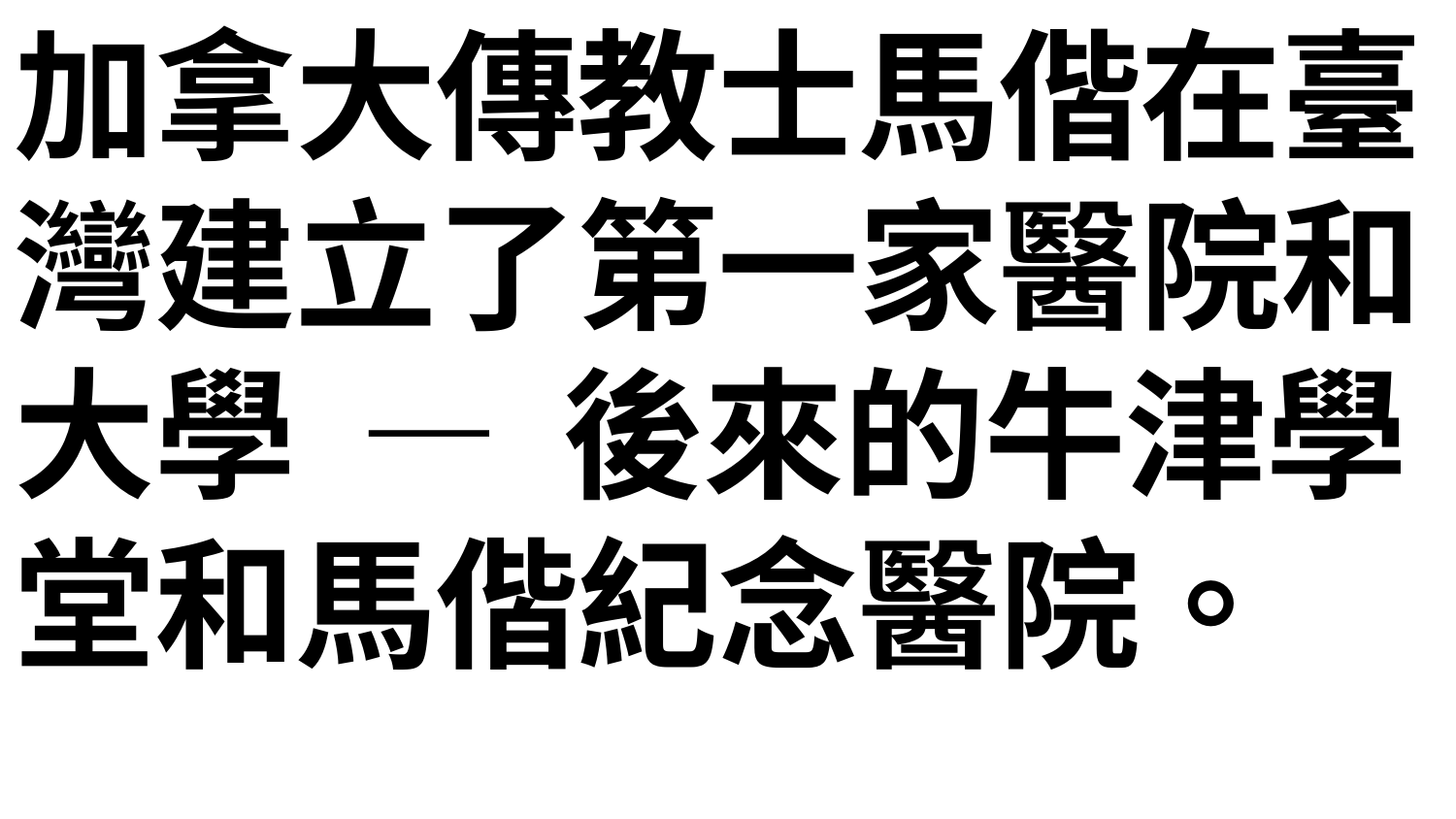

加拿大傳教士馬偕在臺灣建立了第一家醫院和大學  —  後來的牛津學堂和馬偕紀念醫院。